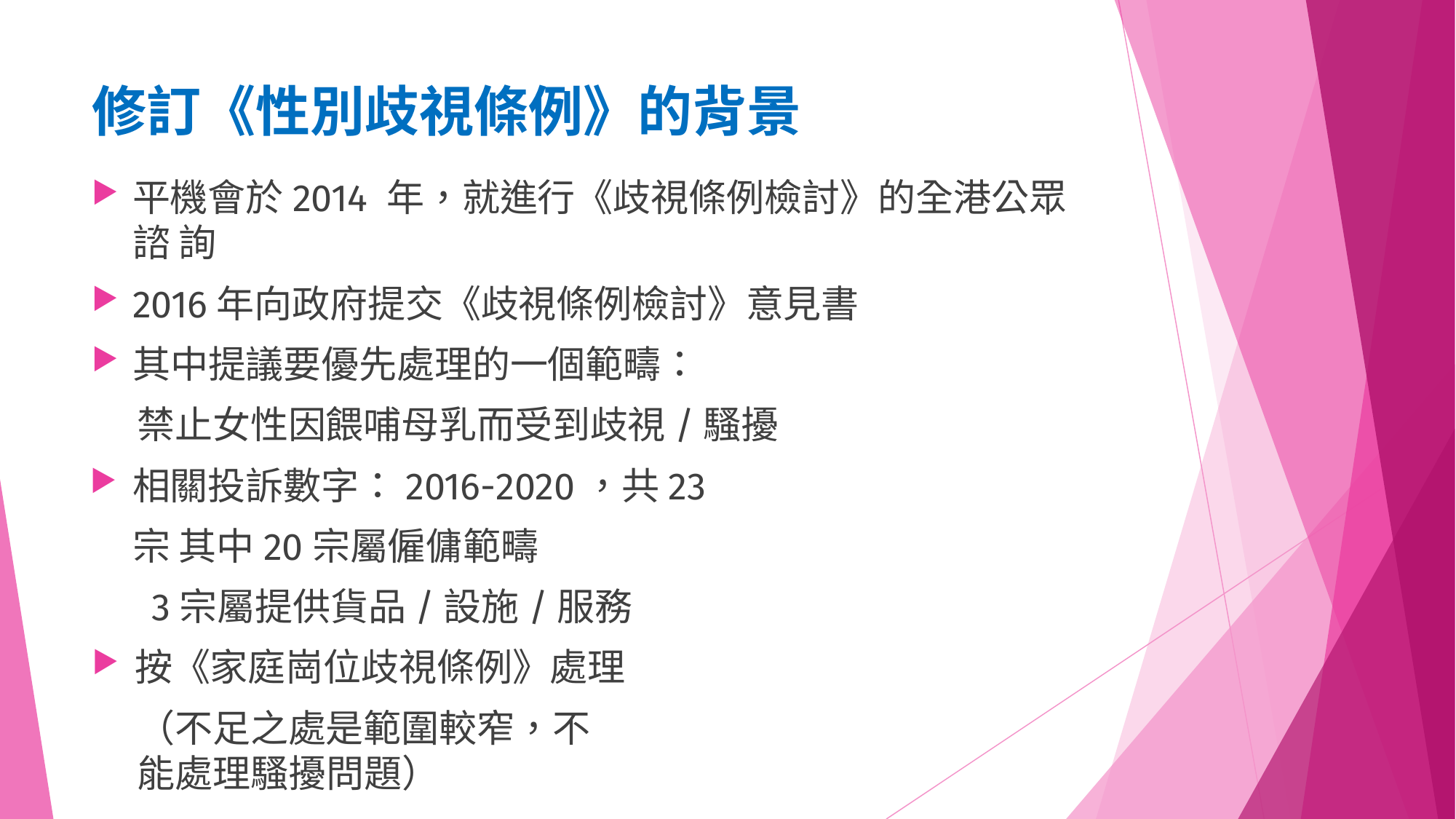

# 修訂《性別歧視條例》的背景
平機會於2014 年，就進行《歧視條例檢討》的全港公眾諮 詢
2016年向政府提交《歧視條例檢討》意見書
其中提議要優先處理的一個範疇：
禁止女性因餵哺母乳而受到歧視/騷擾
相關投訴數字：2016-2020，共23宗 其中20宗屬僱傭範疇
3宗屬提供貨品/設施/服務
按《家庭崗位歧視條例》處理
（不足之處是範圍較窄，不能處理騷擾問題）